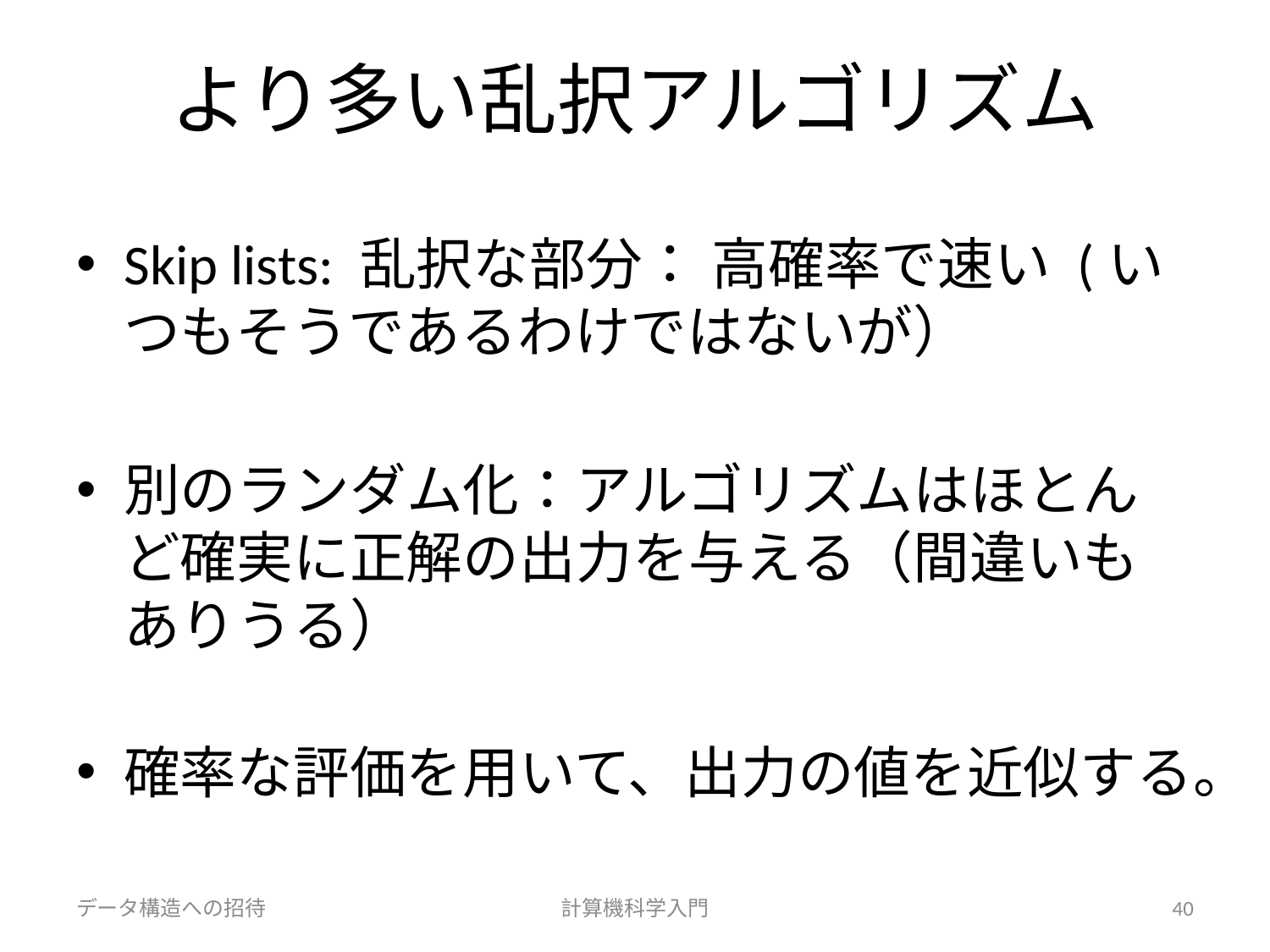

# より多い乱択アルゴリズム
Skip lists: 乱択な部分： 高確率で速い (いつもそうであるわけではないが）

別のランダム化：アルゴリズムはほとんど確実に正解の出力を与える（間違いもありうる）
確率な評価を用いて、出力の値を近似する。

データ構造への招待
計算機科学入門
40